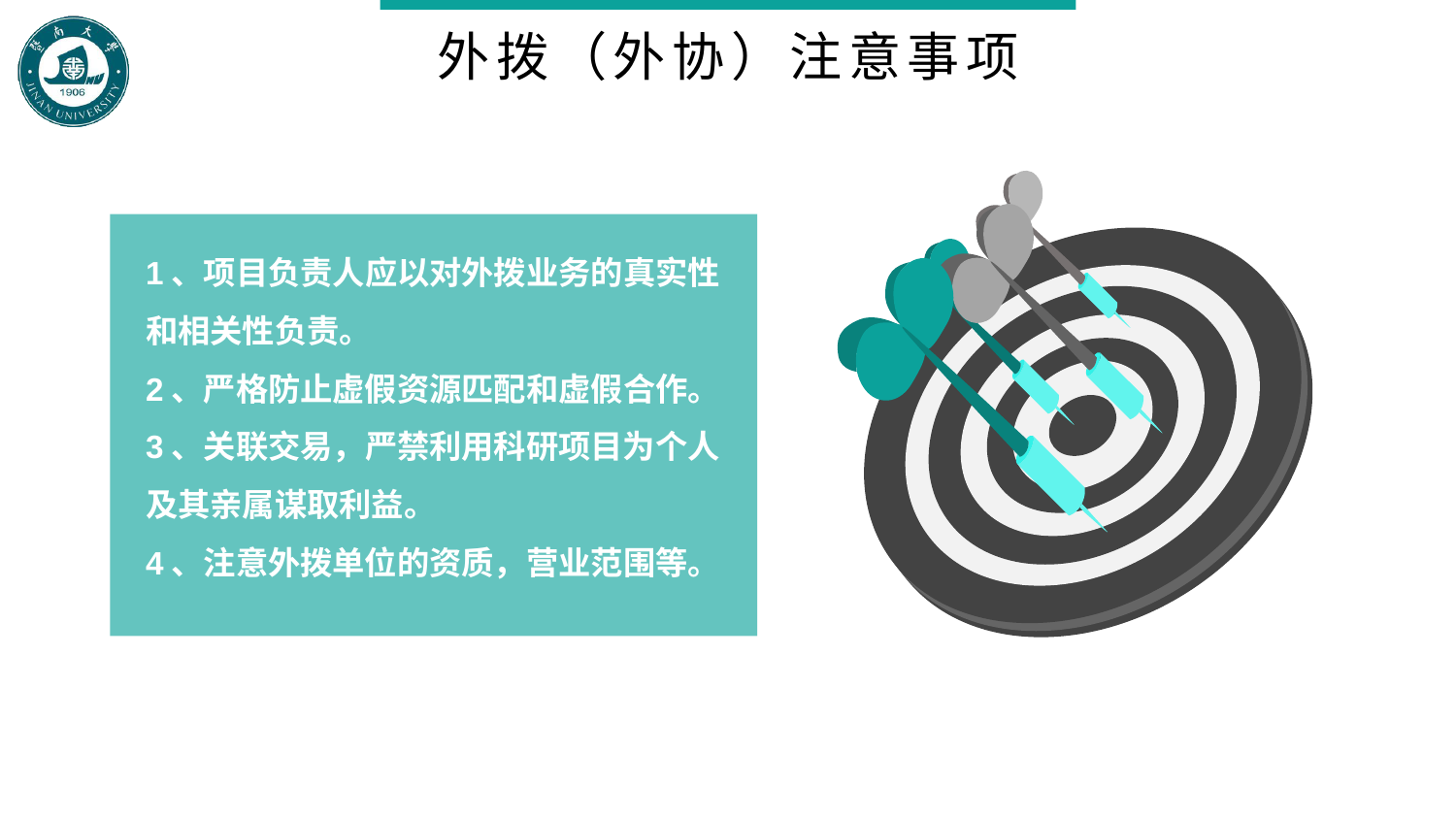

外拨（外协）注意事项

1、项目负责人应以对外拨业务的真实性和相关性负责。
2、严格防止虚假资源匹配和虚假合作。
3、关联交易，严禁利用科研项目为个人及其亲属谋取利益。
4、注意外拨单位的资质，营业范围等。